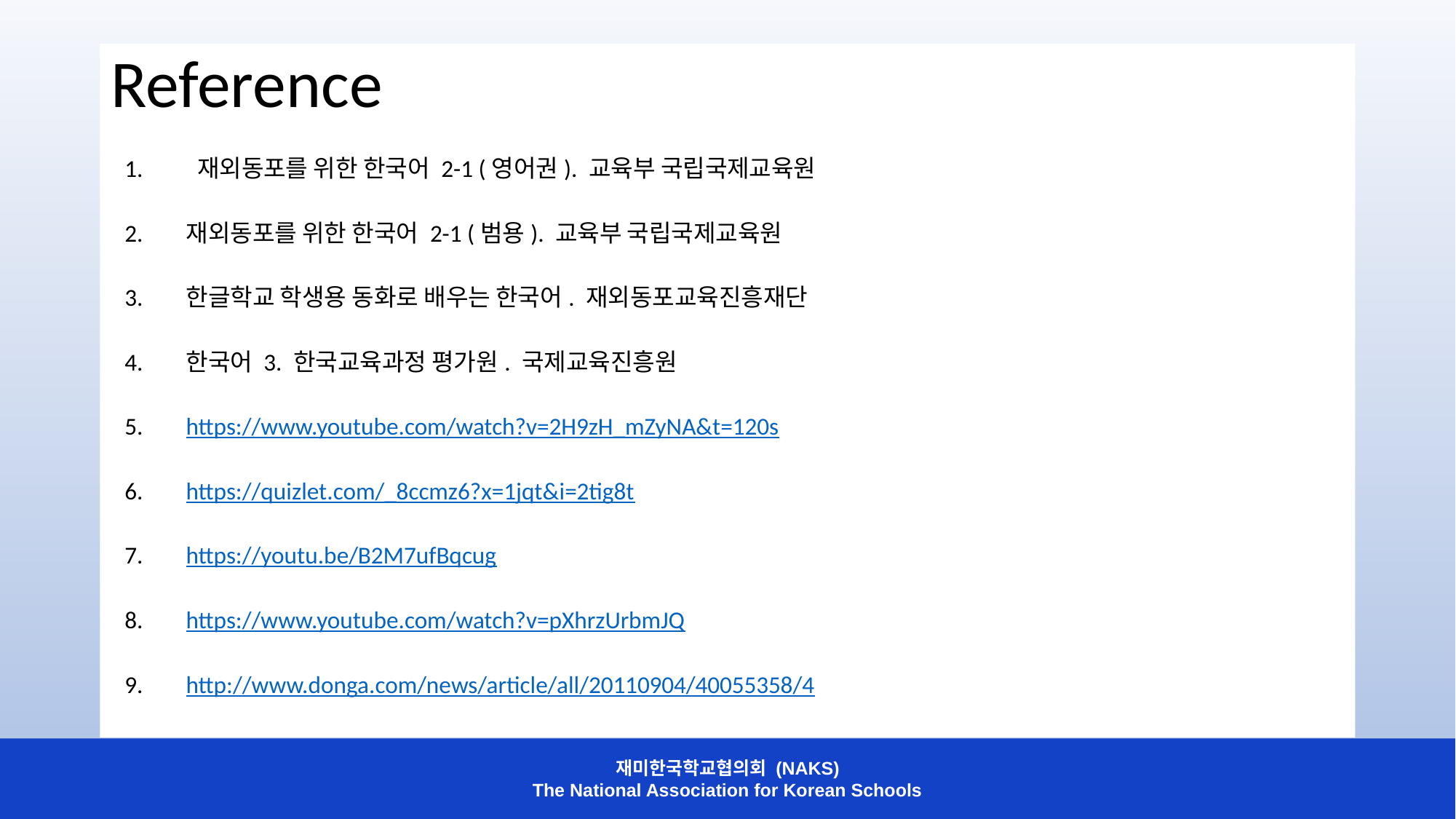

# Reference
 재외동포를 위한 한국어 2-1 (영어권). 교육부 국립국제교육원
재외동포를 위한 한국어 2-1 (범용). 교육부 국립국제교육원
한글학교 학생용 동화로 배우는 한국어. 재외동포교육진흥재단
한국어 3. 한국교육과정 평가원. 국제교육진흥원
https://www.youtube.com/watch?v=2H9zH_mZyNA&t=120s
https://quizlet.com/_8ccmz6?x=1jqt&i=2tig8t
https://youtu.be/B2M7ufBqcug
https://www.youtube.com/watch?v=pXhrzUrbmJQ
http://www.donga.com/news/article/all/20110904/40055358/4

재미한국학교협의회 (NAKS)
The National Association for Korean Schools